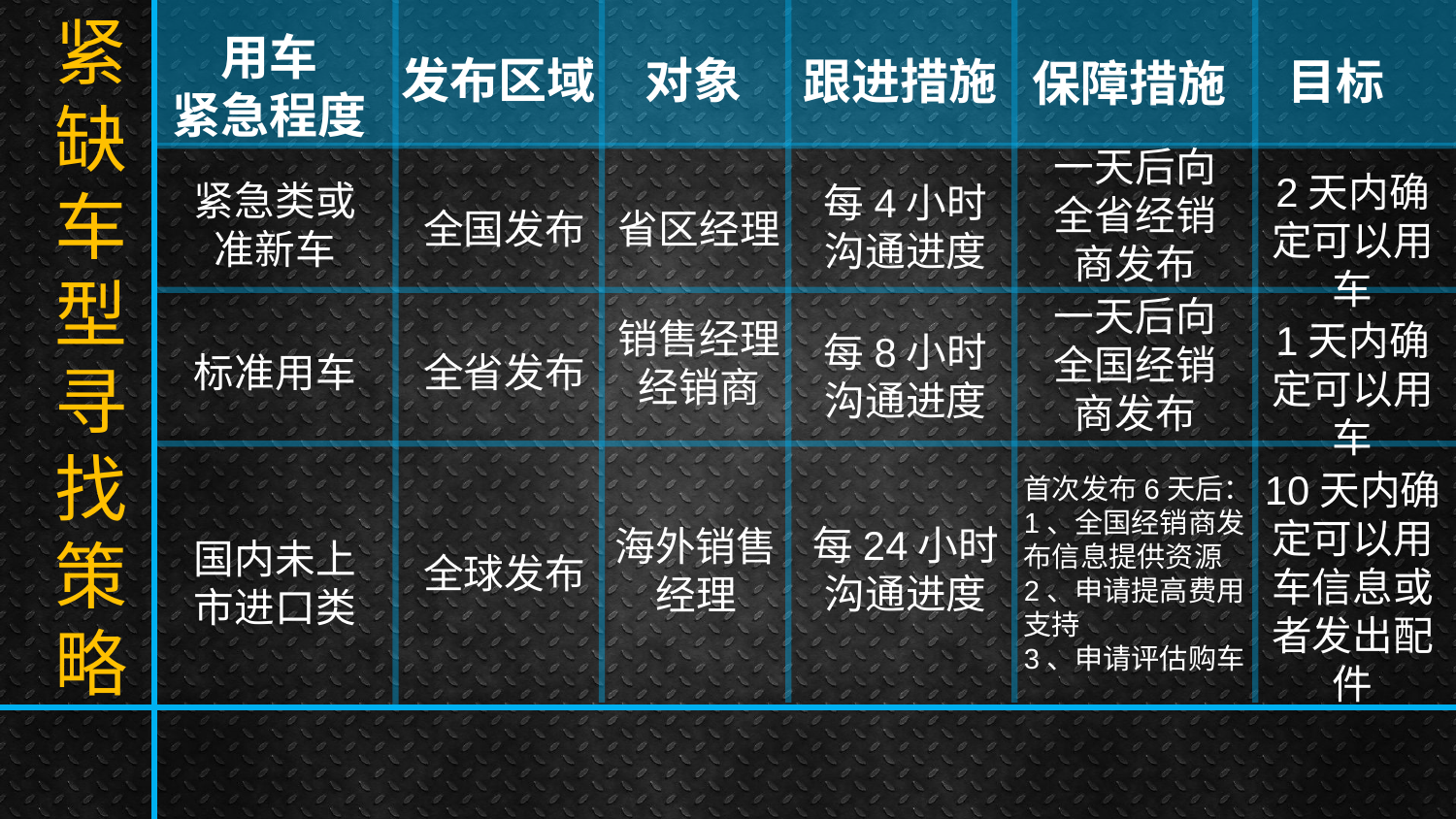

紧缺车型寻找策略

用车
紧急程度
发布区域
对象
跟进措施
目标
保障措施
一天后向全省经销商发布
2天内确定可以用车
紧急类或准新车
每4小时沟通进度
全国发布
省区经理
一天后向全国经销商发布
销售经理
经销商
1天内确定可以用车
每8小时沟通进度
标准用车
全省发布
10天内确定可以用车信息或者发出配件
首次发布6天后：
1、全国经销商发
布信息提供资源
2、申请提高费用
支持
3、申请评估购车
每24小时沟通进度
海外销售经理
国内未上市进口类
全球发布